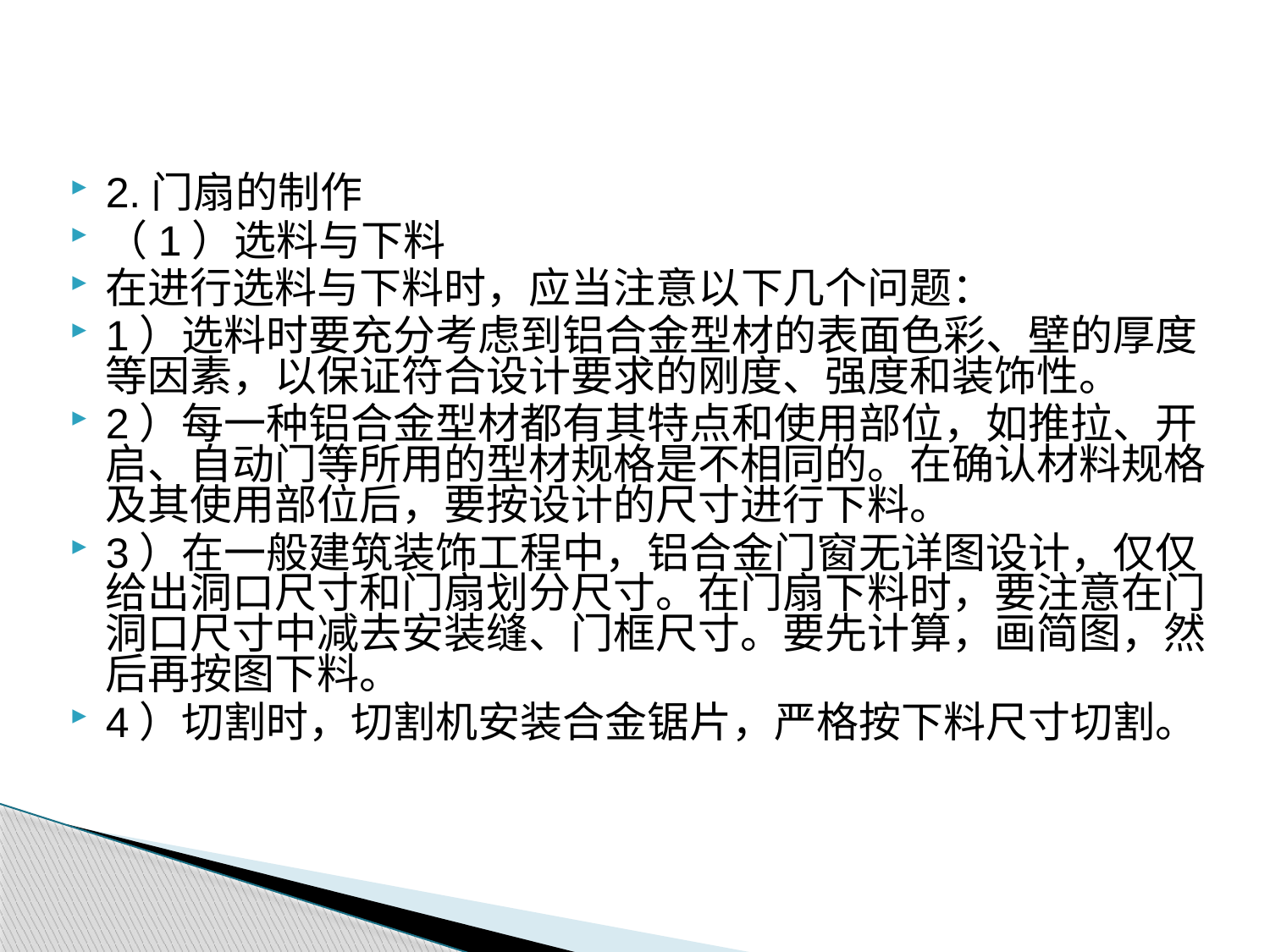

2.门扇的制作
（1）选料与下料
在进行选料与下料时，应当注意以下几个问题：
1）选料时要充分考虑到铝合金型材的表面色彩、壁的厚度等因素，以保证符合设计要求的刚度、强度和装饰性。
2）每一种铝合金型材都有其特点和使用部位，如推拉、开启、自动门等所用的型材规格是不相同的。在确认材料规格及其使用部位后，要按设计的尺寸进行下料。
3）在一般建筑装饰工程中，铝合金门窗无详图设计，仅仅给出洞口尺寸和门扇划分尺寸。在门扇下料时，要注意在门洞口尺寸中减去安装缝、门框尺寸。要先计算，画简图，然后再按图下料。
4）切割时，切割机安装合金锯片，严格按下料尺寸切割。